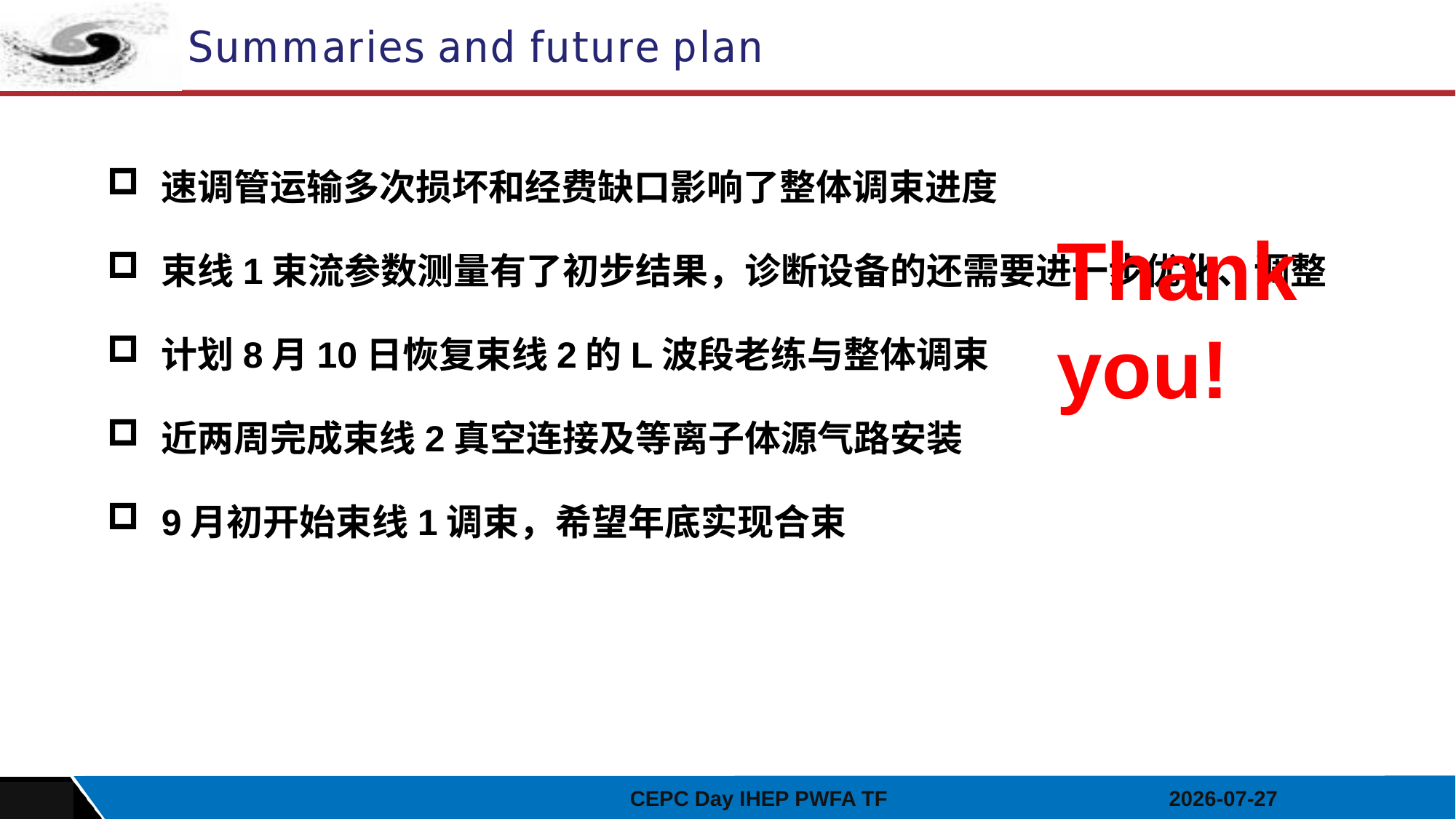

Summaries and future plan
速调管运输多次损坏和经费缺口影响了整体调束进度
束线1束流参数测量有了初步结果，诊断设备的还需要进一步优化、调整
计划8月10日恢复束线2的L波段老练与整体调束
近两周完成束线2真空连接及等离子体源气路安装
9月初开始束线1调束，希望年底实现合束
Thank you!